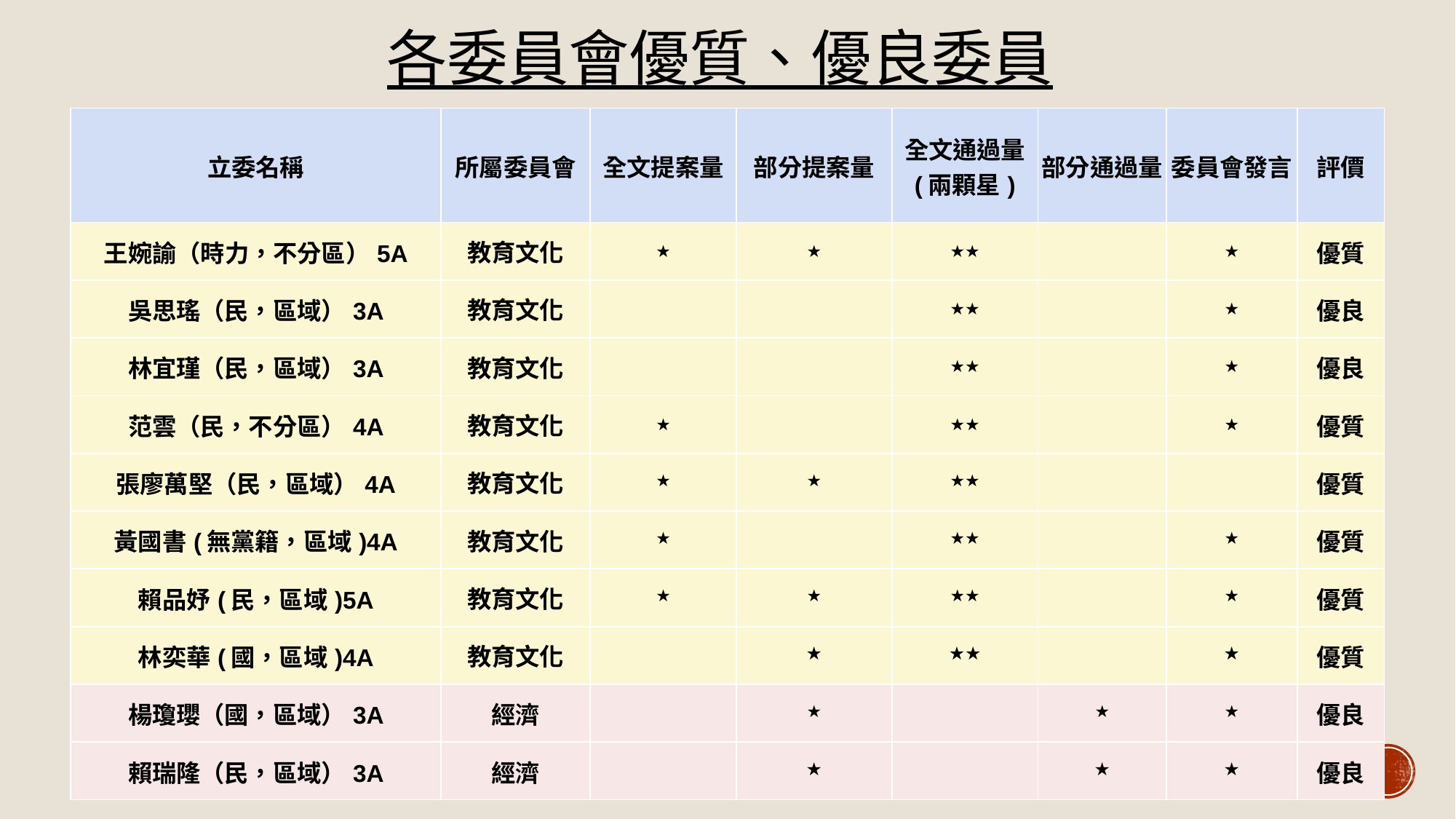

# 各委員會優質、優良委員
| 立委名稱 | 所屬委員會 | 全文提案量 | 部分提案量 | 全文通過量 (兩顆星) | 部分通過量 | 委員會發言 | 評價 |
| --- | --- | --- | --- | --- | --- | --- | --- |
| 王婉諭（時力，不分區）5A | 教育文化 | ★ | ★ | ★★ |  | ★ | 優質 |
| 吳思瑤（民，區域）3A | 教育文化 |  |  | ★★ |  | ★ | 優良 |
| 林宜瑾（民，區域）3A | 教育文化 |  |  | ★★ |  | ★ | 優良 |
| 范雲（民，不分區）4A | 教育文化 | ★ |  | ★★ |  | ★ | 優質 |
| 張廖萬堅（民，區域）4A | 教育文化 | ★ | ★ | ★★ |  |  | 優質 |
| 黃國書(無黨籍，區域)4A | 教育文化 | ★ |  | ★★ |  | ★ | 優質 |
| 賴品妤(民，區域)5A | 教育文化 | ★ | ★ | ★★ |  | ★ | 優質 |
| 林奕華(國，區域)4A | 教育文化 |  | ★ | ★★ |  | ★ | 優質 |
| 楊瓊瓔（國，區域）3A | 經濟 |  | ★ |  | ★ | ★ | 優良 |
| 賴瑞隆（民，區域）3A | 經濟 |  | ★ |  | ★ | ★ | 優良 |